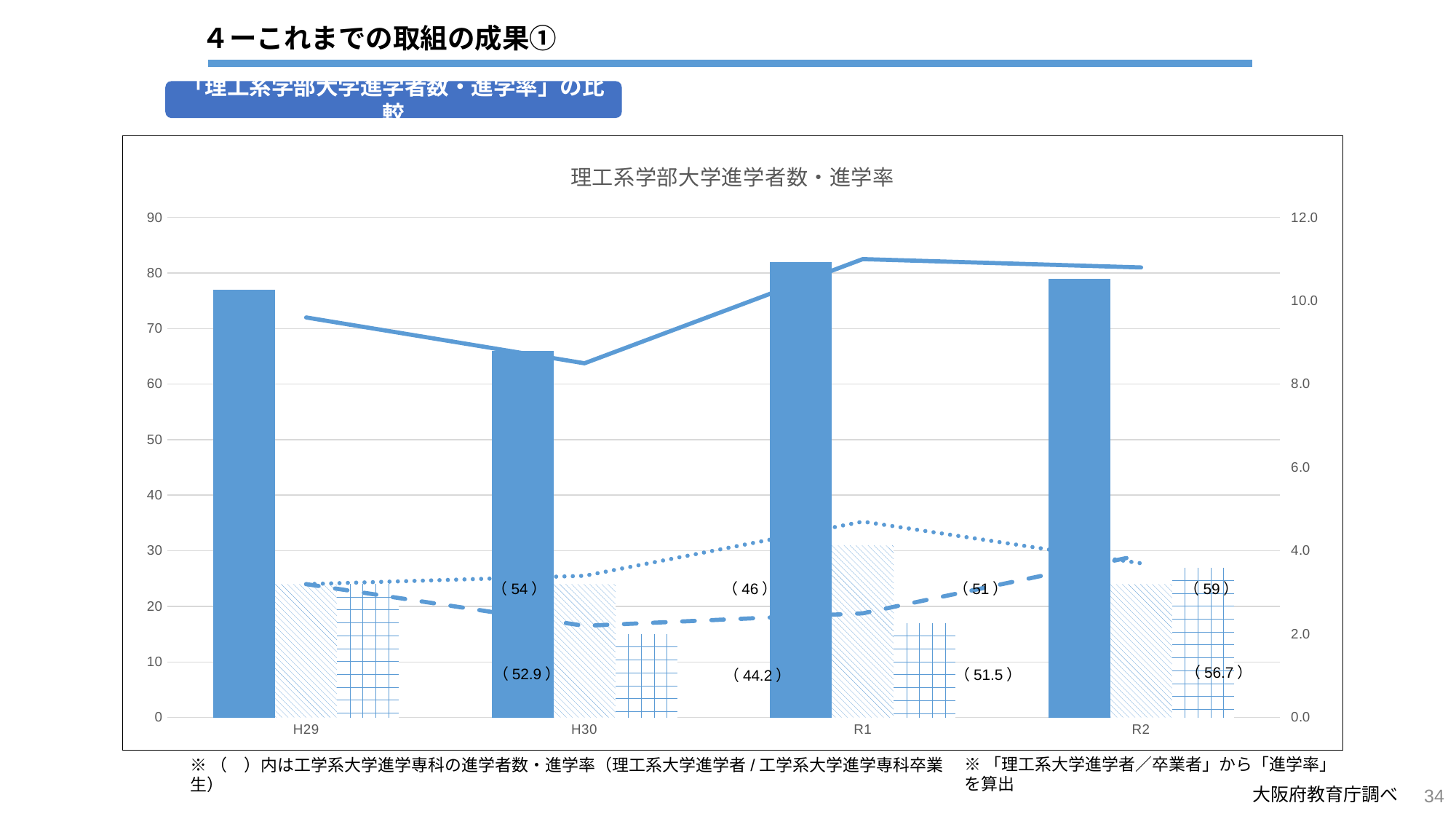

４ーこれまでの取組の成果①
「理工系学部大学進学者数・進学率」の比較

### Chart: 理工系学部大学進学者数・進学率

| Category | 高大連携3校理系大進学数 | 実践連携3校理系大進学数 | 地域連携3校理系大進学数 | 高大連携進学率 | 実践連携進学率 | 地域連携進学率 |
|---|---|---|---|---|---|---|
| H29 | 77.0 | 24.0 | 24.0 | 9.6 | 3.2 | 3.2 |
| H30 | 66.0 | 24.0 | 15.0 | 8.5 | 3.4 | 2.2 |
| R1 | 82.0 | 31.0 | 17.0 | 11.0 | 4.7 | 2.5 |
| R2 | 79.0 | 24.0 | 27.0 | 10.8 | 3.7 | 3.9 |
（54）
（46）
（51）
（59）
（56.7）
（52.9）
（51.5）
（44.2）
※「理工系大学進学者／卒業者」から「進学率」を算出
※（　）内は工学系大学進学専科の進学者数・進学率（理工系大学進学者/工学系大学進学専科卒業生）
34
大阪府教育庁調べ